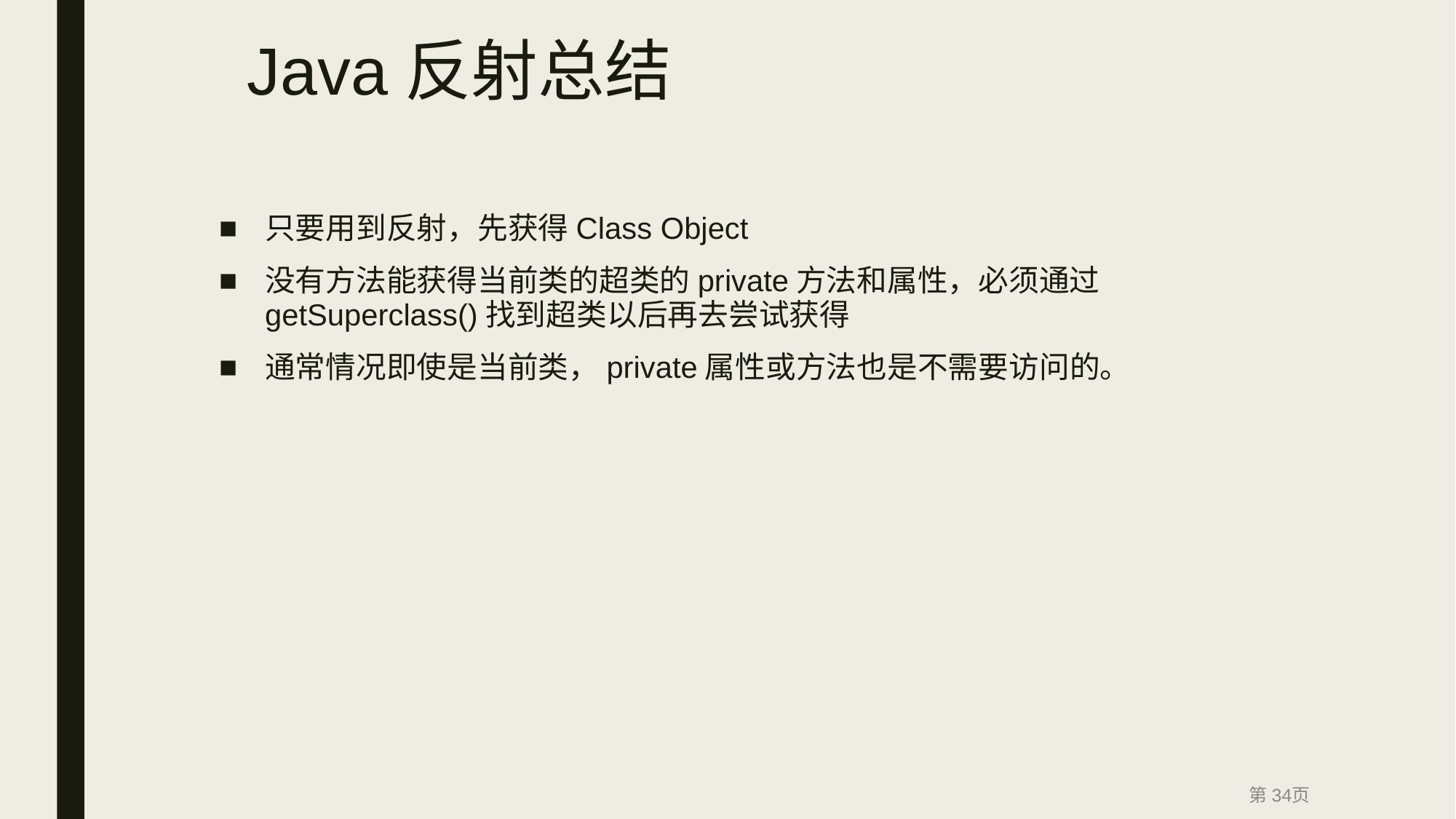

# Java反射总结
只要用到反射，先获得Class Object
没有方法能获得当前类的超类的private方法和属性，必须通过getSuperclass()找到超类以后再去尝试获得
通常情况即使是当前类，private属性或方法也是不需要访问的。

第34页